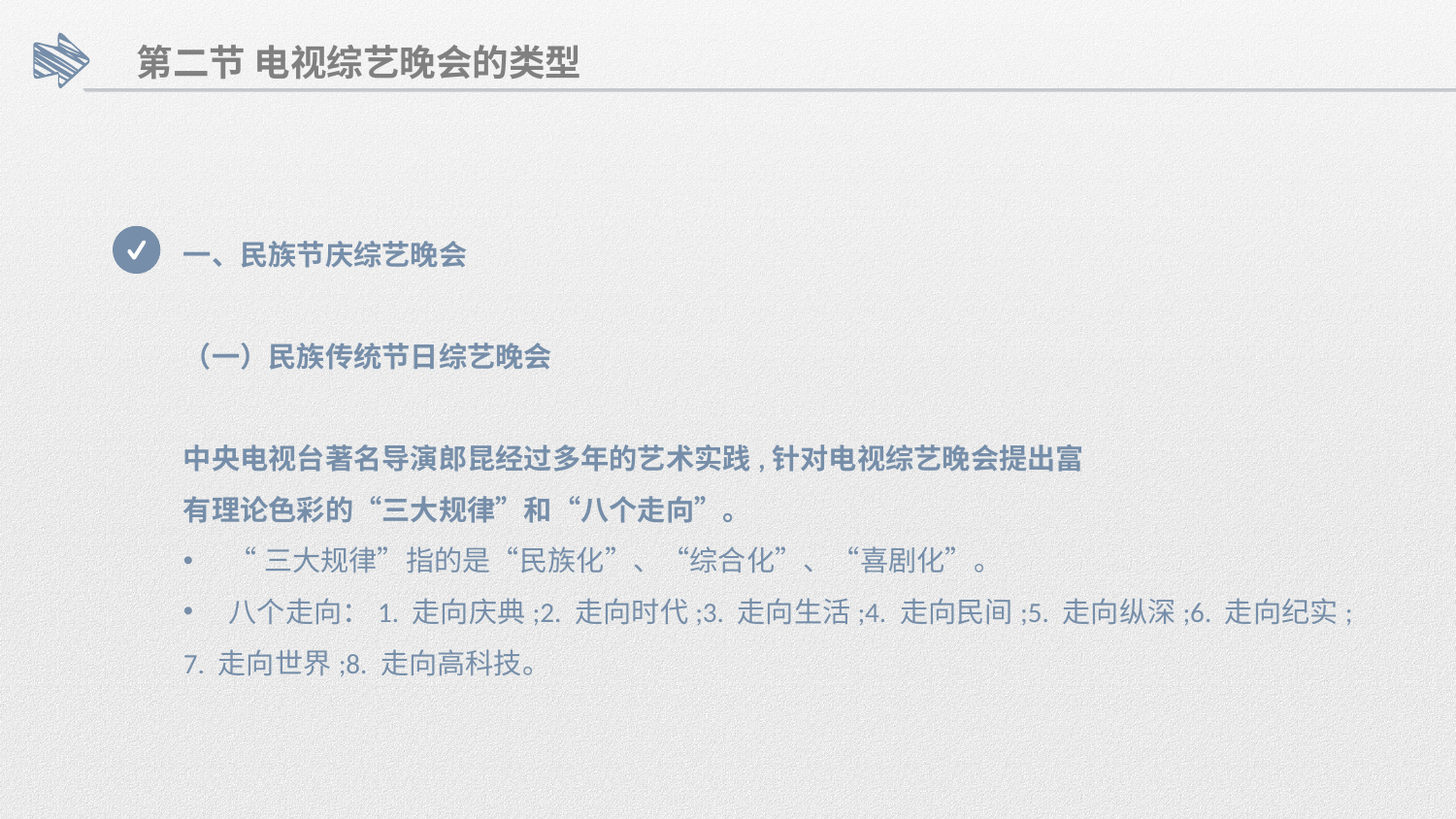

第二节 电视综艺晚会的类型
一、民族节庆综艺晚会

（一）民族传统节日综艺晚会

中央电视台著名导演郎昆经过多年的艺术实践,针对电视综艺晚会提出富
有理论色彩的“三大规律”和“八个走向”。
“三大规律”指的是“民族化”、“综合化”、“喜剧化”。
八个走向：1. 走向庆典;2. 走向时代;3. 走向生活;4. 走向民间;5. 走向纵深;6. 走向纪实;
7. 走向世界;8. 走向高科技。